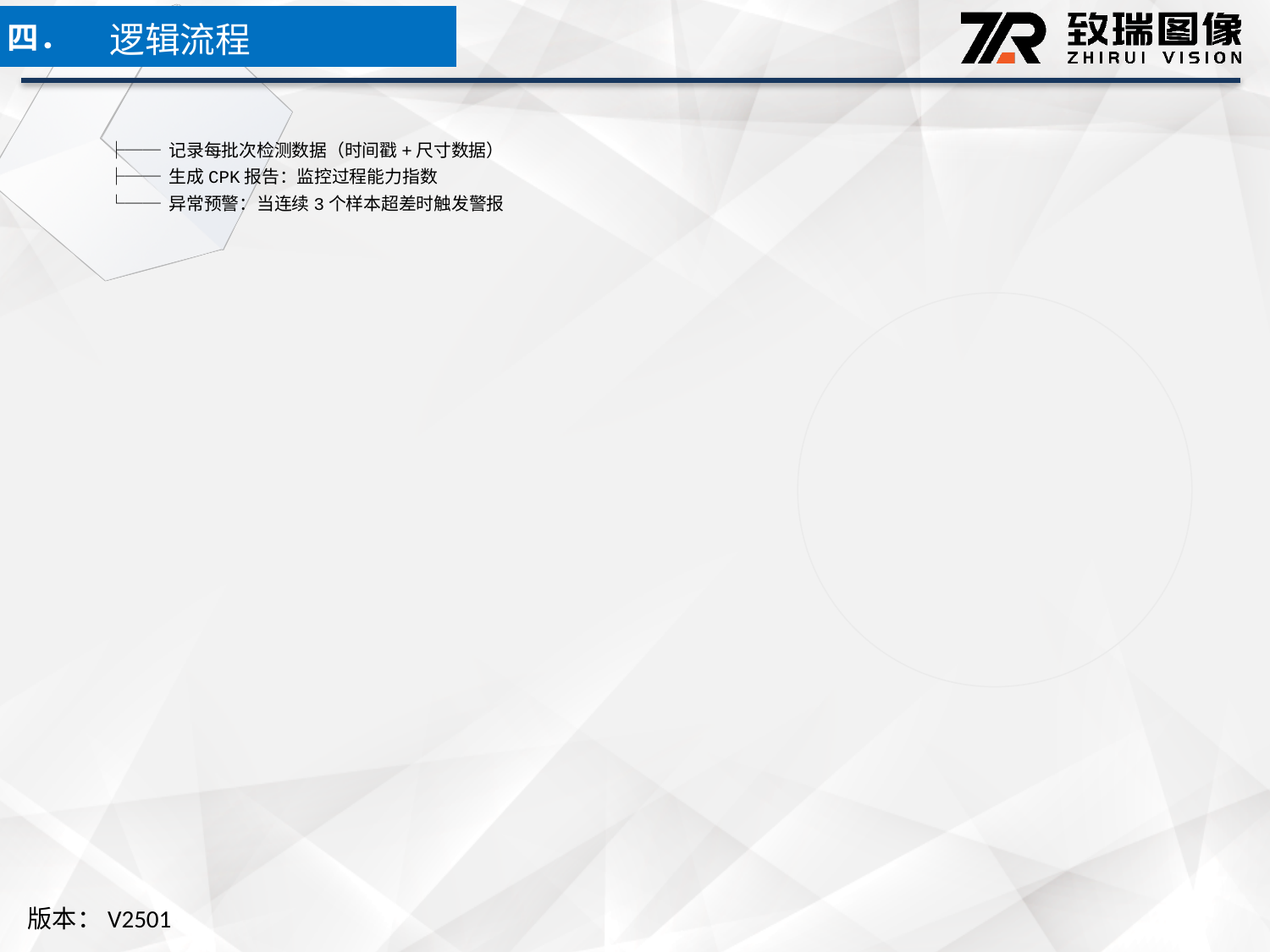

逻辑流程
四．

        ├── 记录每批次检测数据（时间戳+尺寸数据）
        ├── 生成CPK报告：监控过程能力指数
        └── 异常预警：当连续3个样本超差时触发警报